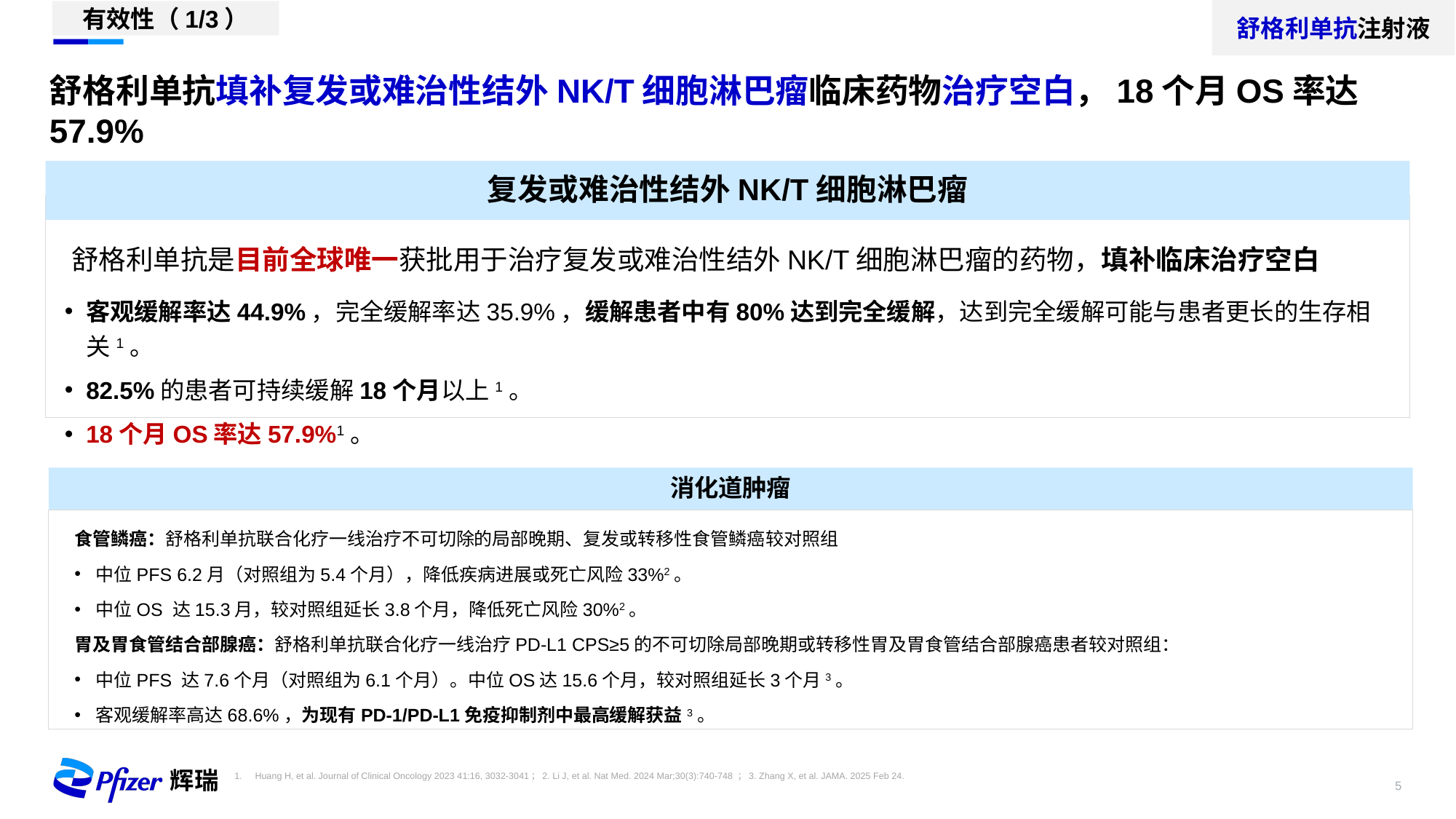

舒格利单抗注射液
有效性（1/3）
舒格利单抗填补复发或难治性结外NK/T细胞淋巴瘤临床药物治疗空白，18个月OS率达57.9%
复发或难治性结外NK/T细胞淋巴瘤

舒格利单抗是目前全球唯一获批用于治疗复发或难治性结外NK/T细胞淋巴瘤的药物，填补临床治疗空白
客观缓解率达44.9%，完全缓解率达35.9%，缓解患者中有80%达到完全缓解，达到完全缓解可能与患者更长的生存相关1。
82.5%的患者可持续缓解18个月以上1。
18个月OS率达57.9%1。
消化道肿瘤

食管鳞癌：舒格利单抗联合化疗一线治疗不可切除的局部晚期、复发或转移性食管鳞癌较对照组
中位PFS 6.2月（对照组为5.4个月），降低疾病进展或死亡风险33%2。
中位OS 达15.3月，较对照组延长3.8个月，降低死亡风险30%2。
胃及胃食管结合部腺癌：舒格利单抗联合化疗一线治疗PD-L1 CPS≥5的不可切除局部晚期或转移性胃及胃食管结合部腺癌患者较对照组：
中位PFS 达7.6个月（对照组为6.1个月）。中位OS达15.6个月，较对照组延长3个月3。
客观缓解率高达68.6%，为现有PD-1/PD-L1免疫抑制剂中最高缓解获益3。
Huang H, et al. Journal of Clinical Oncology 2023 41:16, 3032-3041；2. Li J, et al. Nat Med. 2024 Mar;30(3):740-748 ；3. Zhang X, et al. JAMA. 2025 Feb 24.